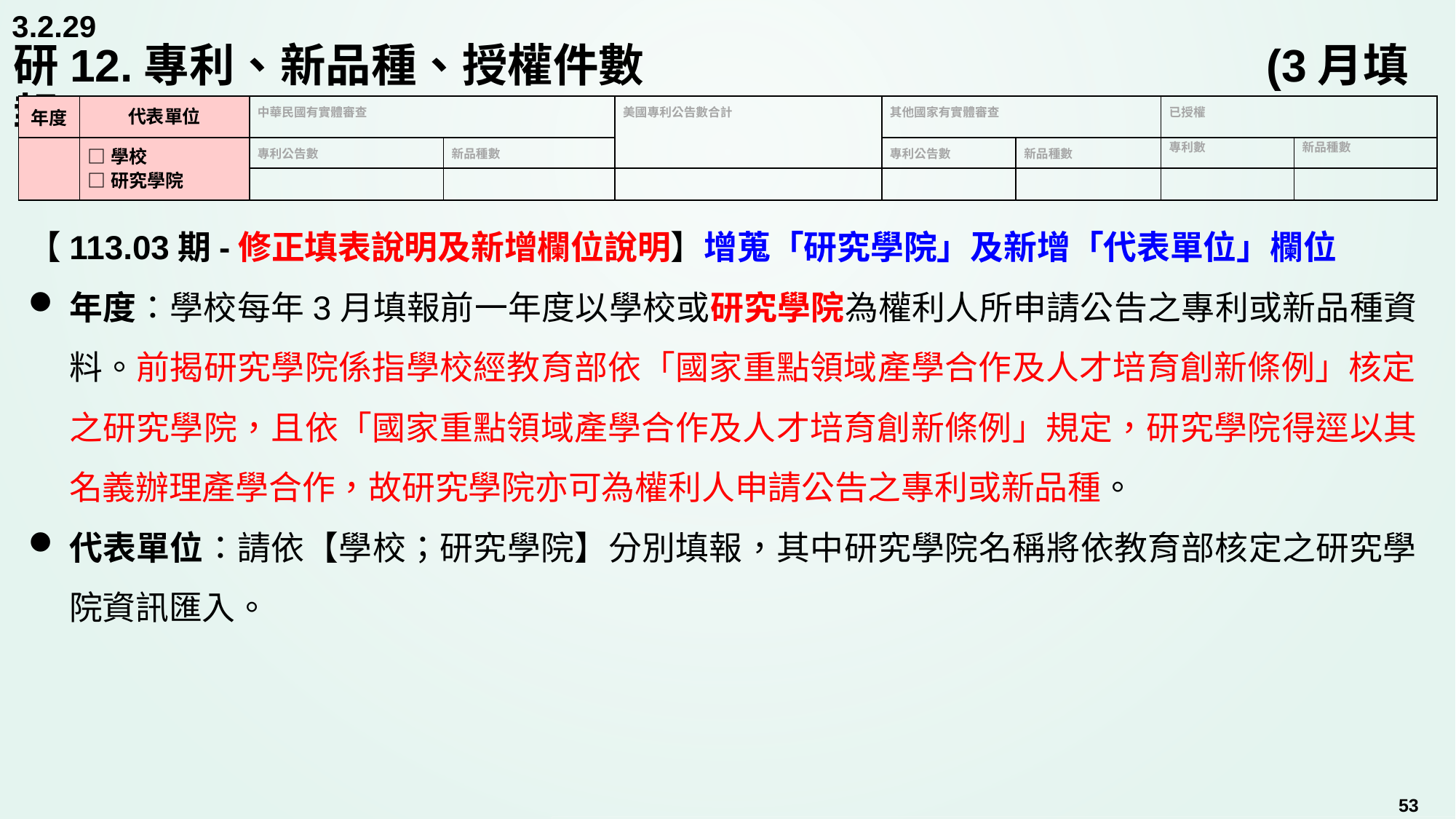

3.2.29
# 研12.專利、新品種、授權件數			     		    	    (3月填報)
| 年度 | 代表單位 | 中華民國有實體審查 |  | 美國專利公告數合計 | 其他國家有實體審查 |  | 已授權 |  |
| --- | --- | --- | --- | --- | --- | --- | --- | --- |
|  | □學校 □研究學院 | 專利公告數 | 新品種數 |  | 專利公告數 | 新品種數 | 專利數 | 新品種數 |
|  |  |  |  |  |  |  |  |  |
【113.03期-修正填表說明及新增欄位說明】增蒐「研究學院」及新增「代表單位」欄位
年度：學校每年3月填報前一年度以學校或研究學院為權利人所申請公告之專利或新品種資料。前揭研究學院係指學校經教育部依「國家重點領域產學合作及人才培育創新條例」核定之研究學院，且依「國家重點領域產學合作及人才培育創新條例」規定，研究學院得逕以其名義辦理產學合作，故研究學院亦可為權利人申請公告之專利或新品種。
代表單位：請依【學校；研究學院】分別填報，其中研究學院名稱將依教育部核定之研究學院資訊匯入。